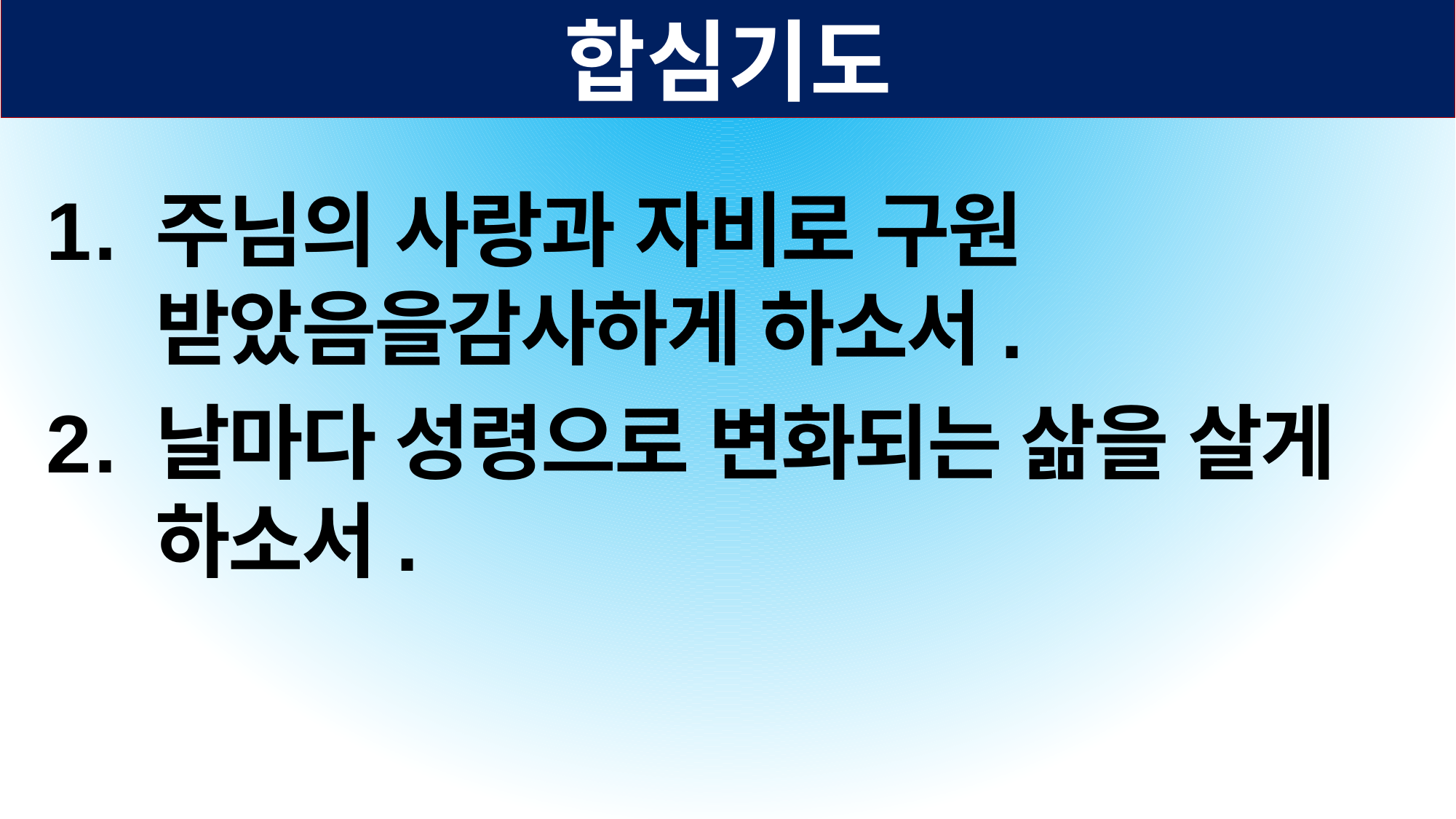

합심기도
주님의 사랑과 자비로 구원 받았음을감사하게 하소서.
날마다 성령으로 변화되는 삶을 살게 하소서.